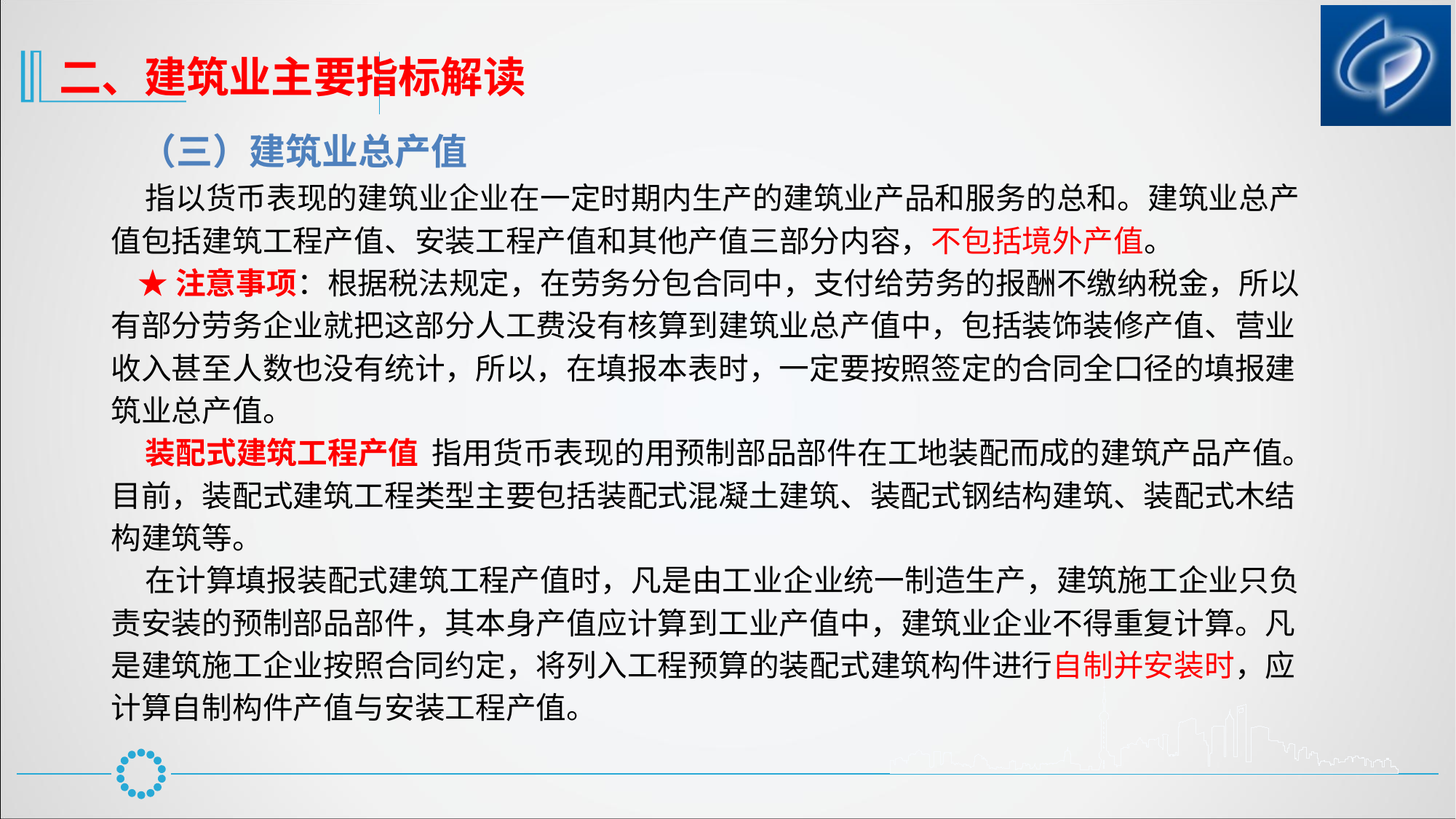

二、建筑业主要指标解读
  （三）建筑业总产值
    指以货币表现的建筑业企业在一定时期内生产的建筑业产品和服务的总和。建筑业总产值包括建筑工程产值、安装工程产值和其他产值三部分内容，不包括境外产值。
    ★注意事项：根据税法规定，在劳务分包合同中，支付给劳务的报酬不缴纳税金，所以有部分劳务企业就把这部分人工费没有核算到建筑业总产值中，包括装饰装修产值、营业收入甚至人数也没有统计，所以，在填报本表时，一定要按照签定的合同全口径的填报建筑业总产值。
    装配式建筑工程产值  指用货币表现的用预制部品部件在工地装配而成的建筑产品产值。目前，装配式建筑工程类型主要包括装配式混凝土建筑、装配式钢结构建筑、装配式木结构建筑等。
    在计算填报装配式建筑工程产值时，凡是由工业企业统一制造生产，建筑施工企业只负责安装的预制部品部件，其本身产值应计算到工业产值中，建筑业企业不得重复计算。凡是建筑施工企业按照合同约定，将列入工程预算的装配式建筑构件进行自制并安装时，应计算自制构件产值与安装工程产值。

10